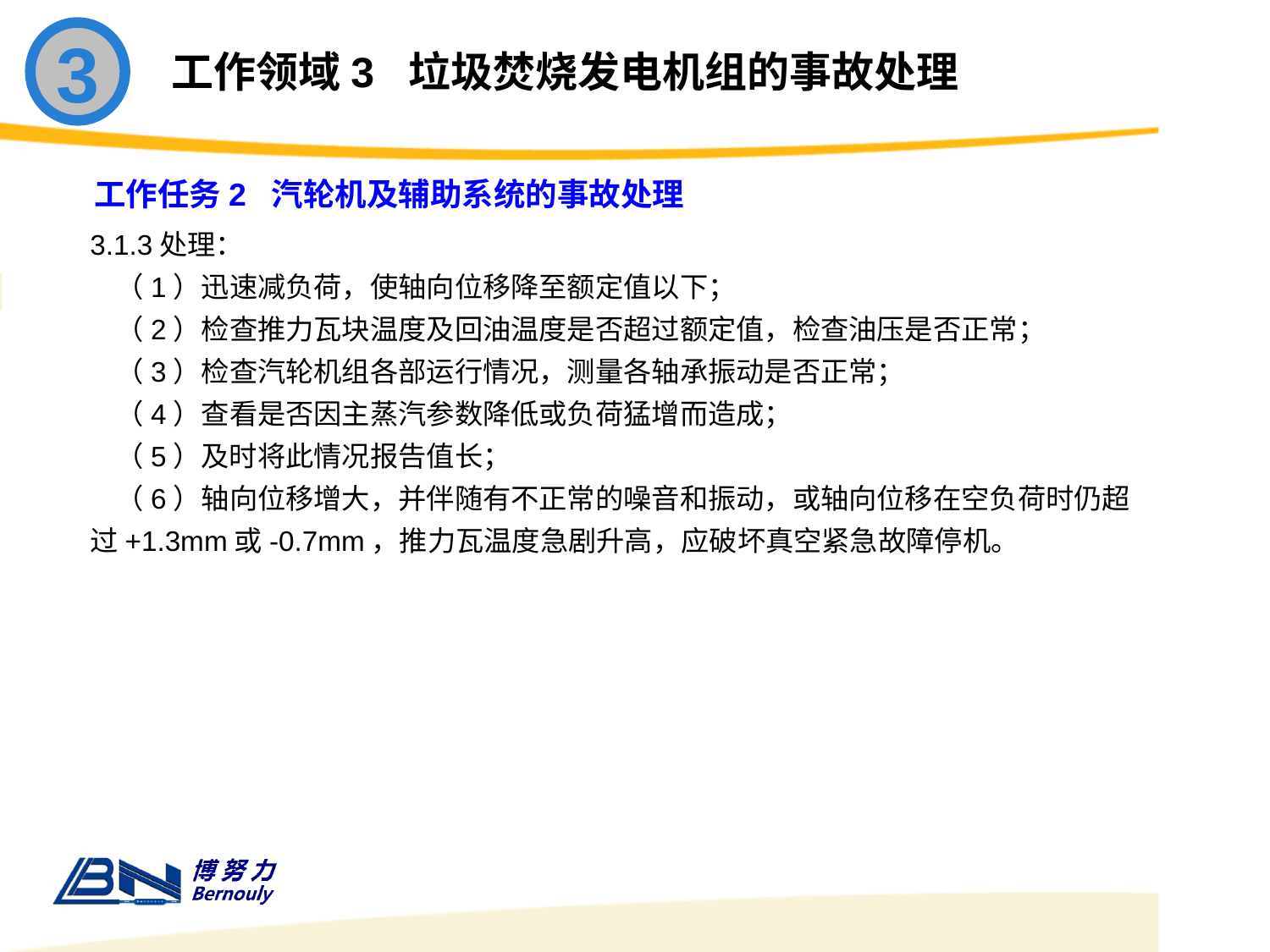

3
工作领域3  垃圾焚烧发电机组的事故处理
工作任务2  汽轮机及辅助系统的事故处理
3.1.3处理：
   （1）迅速减负荷，使轴向位移降至额定值以下；
   （2）检查推力瓦块温度及回油温度是否超过额定值，检查油压是否正常；
   （3）检查汽轮机组各部运行情况，测量各轴承振动是否正常；
   （4）查看是否因主蒸汽参数降低或负荷猛增而造成；
   （5）及时将此情况报告值长；
   （6）轴向位移增大，并伴随有不正常的噪音和振动，或轴向位移在空负荷时仍超过+1.3mm或-0.7mm，推力瓦温度急剧升高，应破坏真空紧急故障停机。